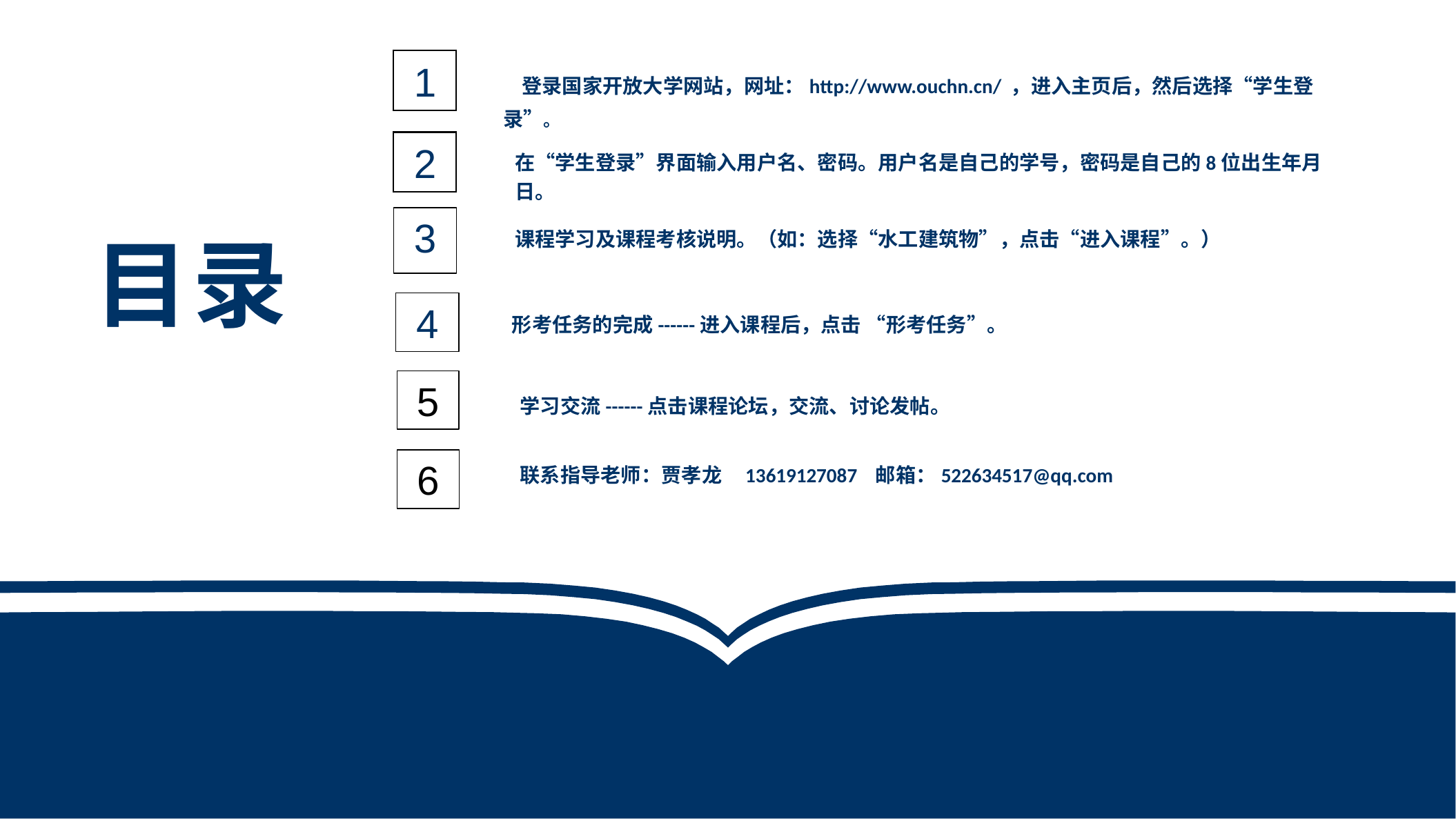

登录国家开放大学网站，网址：http://www.ouchn.cn/ ，进入主页后，然后选择“学生登录”。
1
2
在“学生登录”界面输入用户名、密码。用户名是自己的学号，密码是自己的8位出生年月日。
目录
3
课程学习及课程考核说明。（如：选择“水工建筑物”，点击“进入课程”。）
4
形考任务的完成------进入课程后，点击 “形考任务”。
5
学习交流------点击课程论坛，交流、讨论发帖。
6
联系指导老师：贾孝龙    13619127087   邮箱：522634517@qq.com